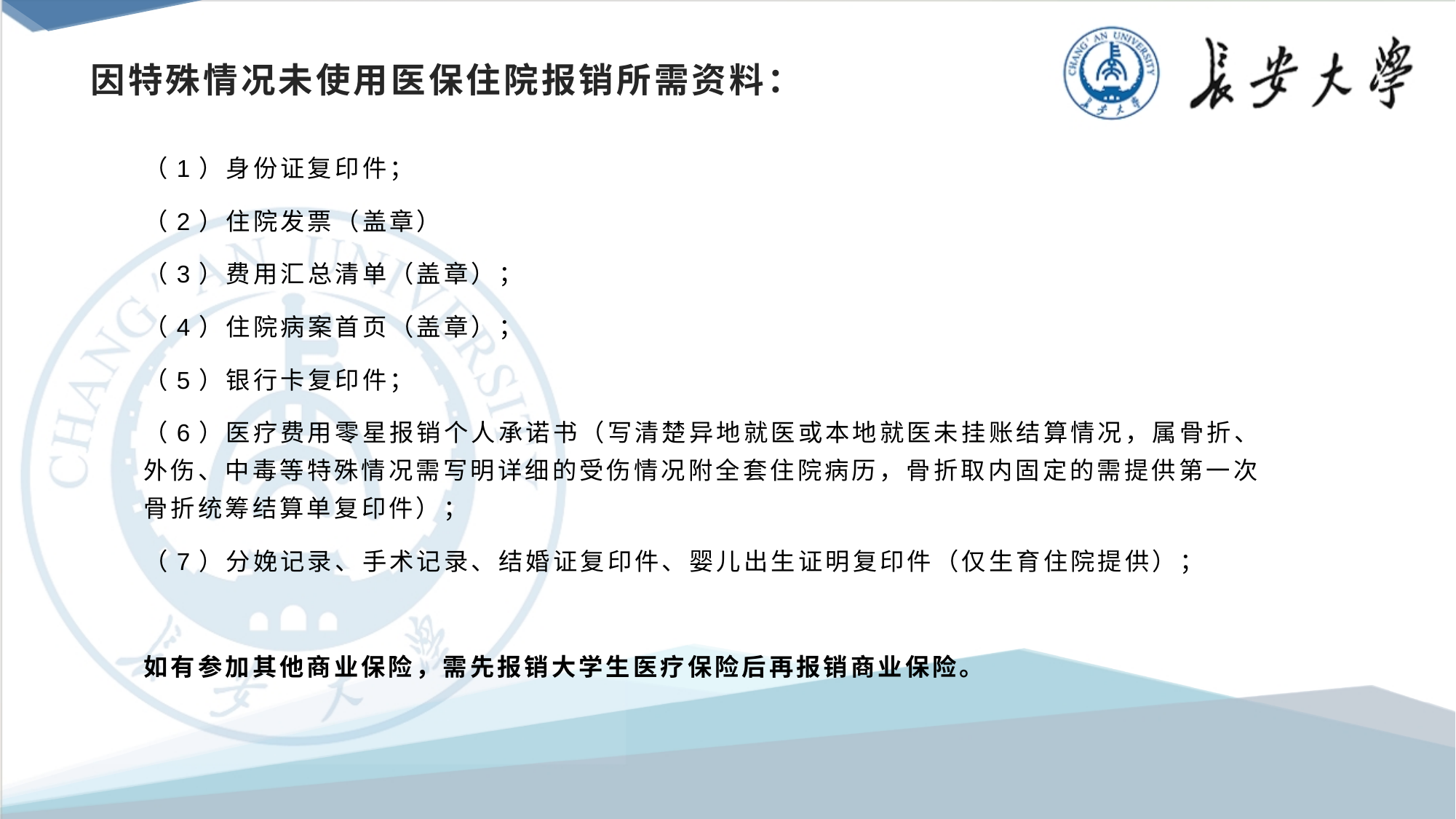

# 因特殊情况未使用医保住院报销所需资料：
（1）身份证复印件；
（2）住院发票（盖章）
（3）费用汇总清单（盖章）；
（4）住院病案首页（盖章）；
（5）银行卡复印件；
（6）医疗费用零星报销个人承诺书（写清楚异地就医或本地就医未挂账结算情况，属骨折、外伤、中毒等特殊情况需写明详细的受伤情况附全套住院病历，骨折取内固定的需提供第一次骨折统筹结算单复印件）；
（7）分娩记录、手术记录、结婚证复印件、婴儿出生证明复印件（仅生育住院提供）；

如有参加其他商业保险，需先报销大学生医疗保险后再报销商业保险。